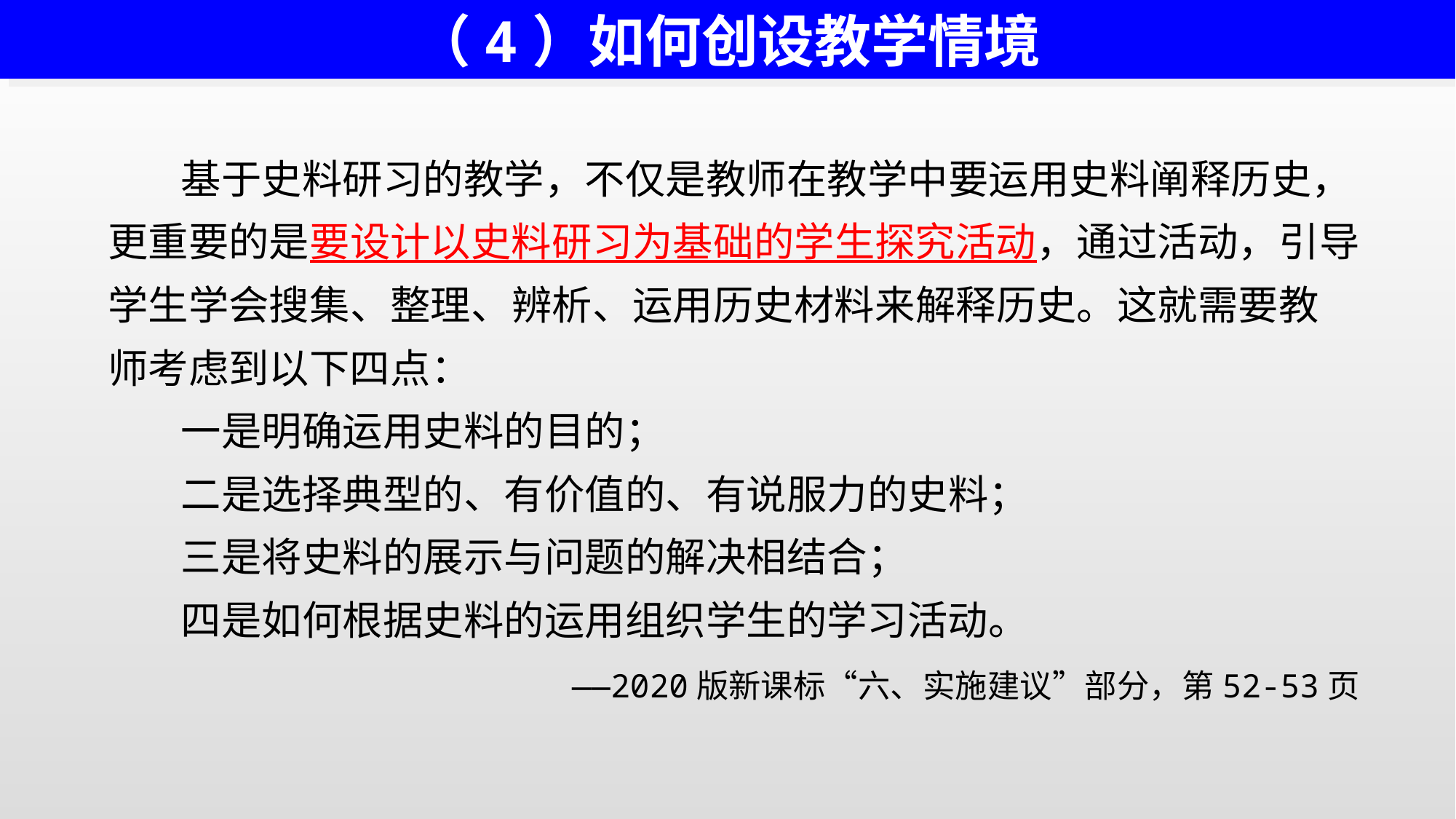

（4）如何创设教学情境
       基于史料研习的教学，不仅是教师在教学中要运用史料阐释历史，更重要的是要设计以史料研习为基础的学生探究活动，通过活动，引导学生学会搜集、整理、辨析、运用历史材料来解释历史。这就需要教师考虑到以下四点：
       一是明确运用史料的目的；
       二是选择典型的、有价值的、有说服力的史料；
       三是将史料的展示与问题的解决相结合；
       四是如何根据史料的运用组织学生的学习活动。
      ——2020版新课标“六、实施建议”部分，第52-53页